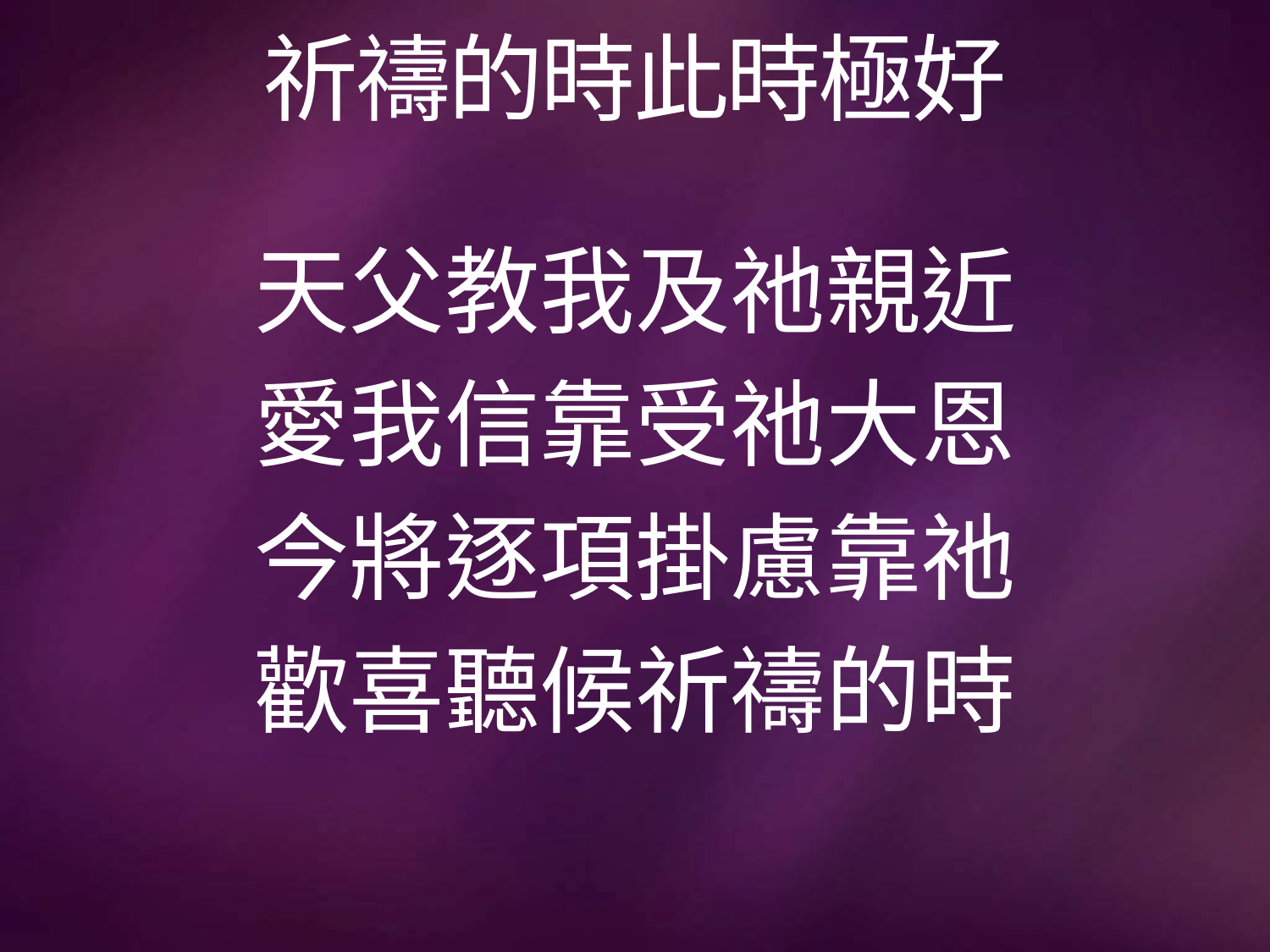

# 祈禱的時此時極好
天父教我及祂親近
愛我信靠受祂大恩
今將逐項掛慮靠祂
歡喜聽候祈禱的時